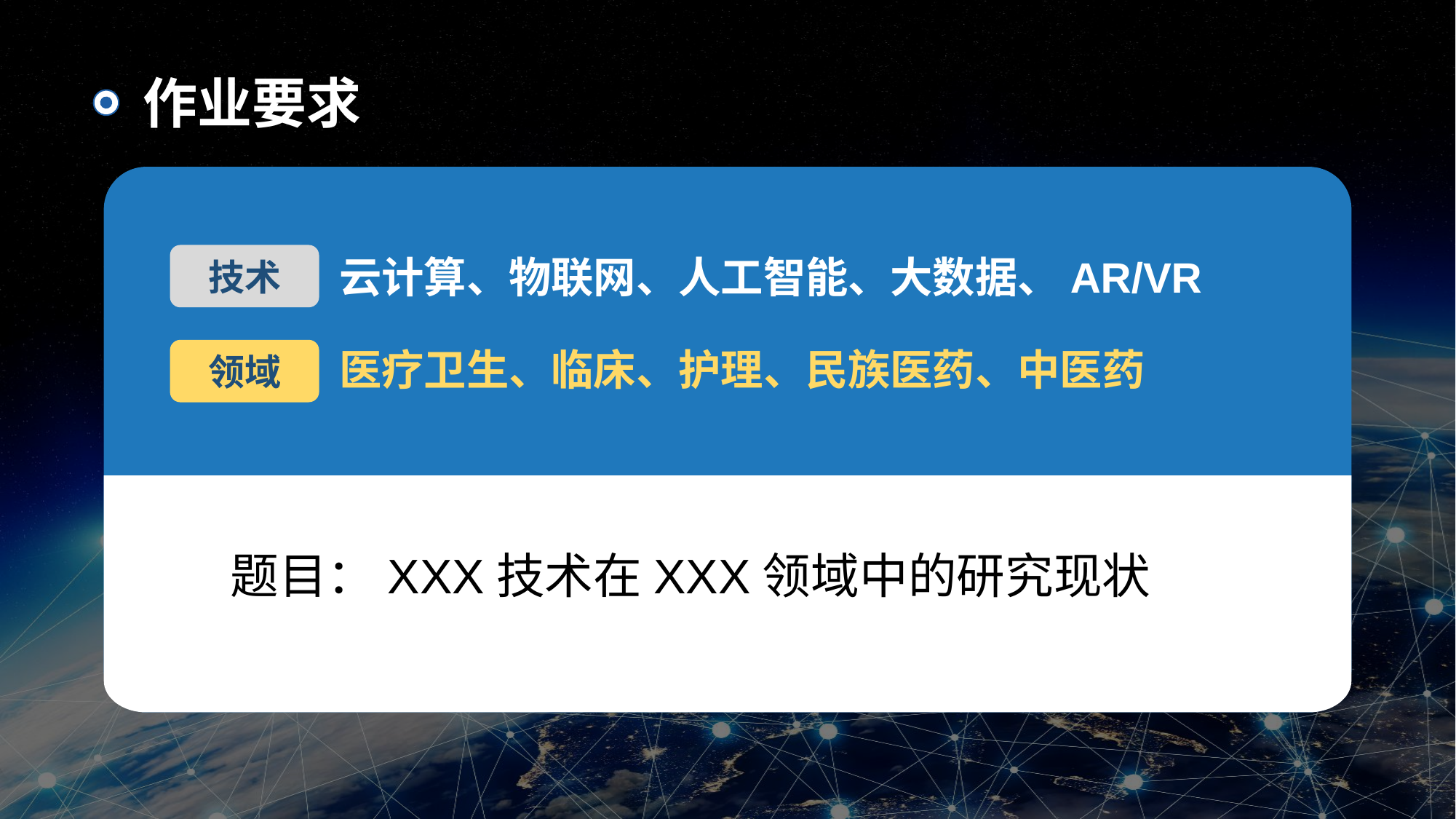

作业要求

技术
云计算、物联网、人工智能、大数据、AR/VR
医疗卫生、临床、护理、民族医药、中医药
领域

题目：XXX技术在XXX领域中的研究现状